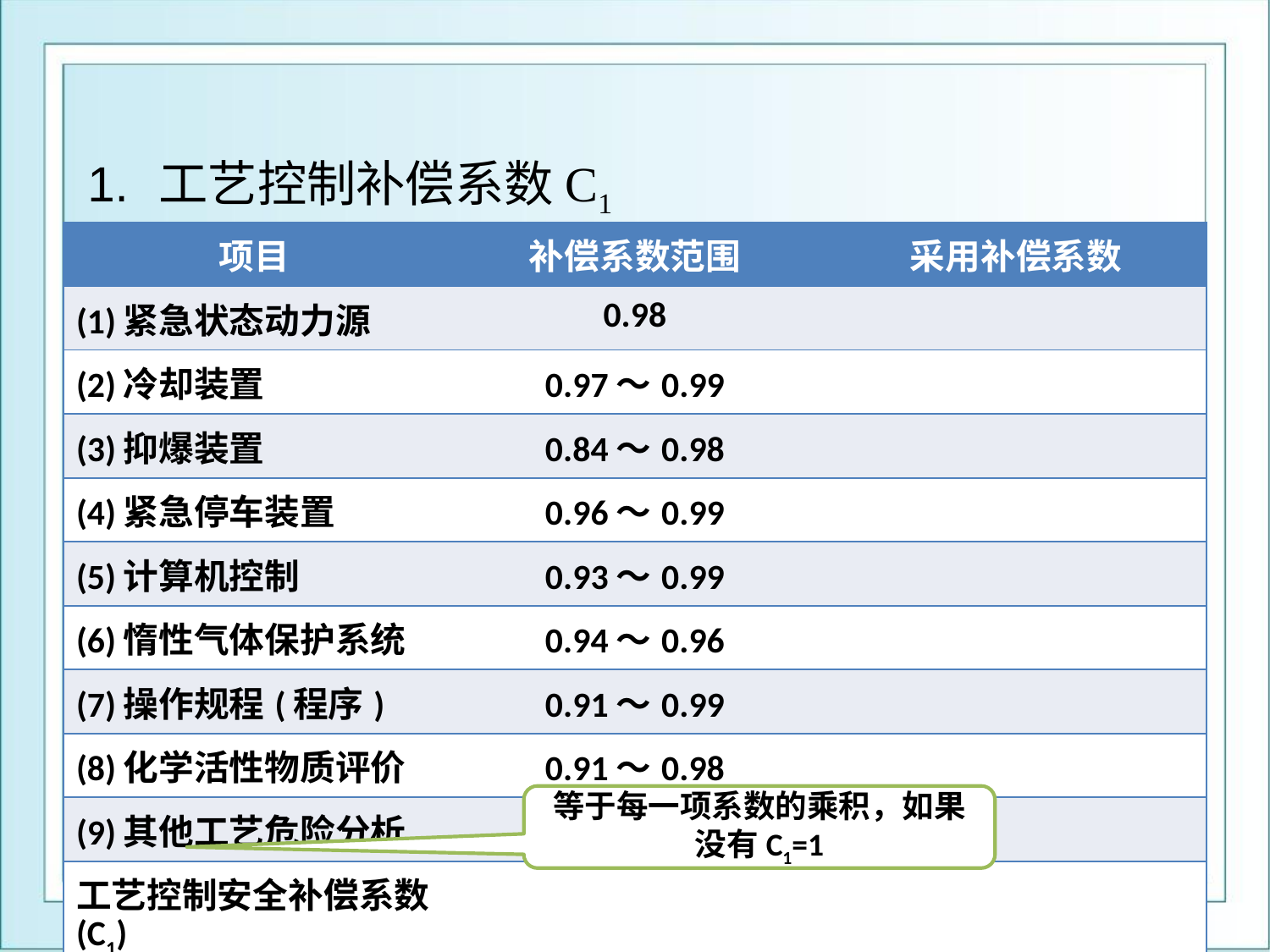

工艺控制补偿系数C1
| 项目 | 补偿系数范围 | 采用补偿系数 |
| --- | --- | --- |
| (1)紧急状态动力源 | 0.98 |  |
| (2)冷却装置 | 0.97～0.99 |  |
| (3)抑爆装置 | 0.84～0.98 |  |
| (4)紧急停车装置 | 0.96～0.99 |  |
| (5)计算机控制 | 0.93～0.99 |  |
| (6)惰性气体保护系统 | 0.94～0.96 |  |
| (7)操作规程(程序) | 0.91～0.99 |  |
| (8)化学活性物质评价 | 0.91～0.98 |  |
| (9)其他工艺危险分析 | 0.91～0.98 |  |
| 工艺控制安全补偿系数(C1) |  |  |
等于每一项系数的乘积，如果没有C1=1